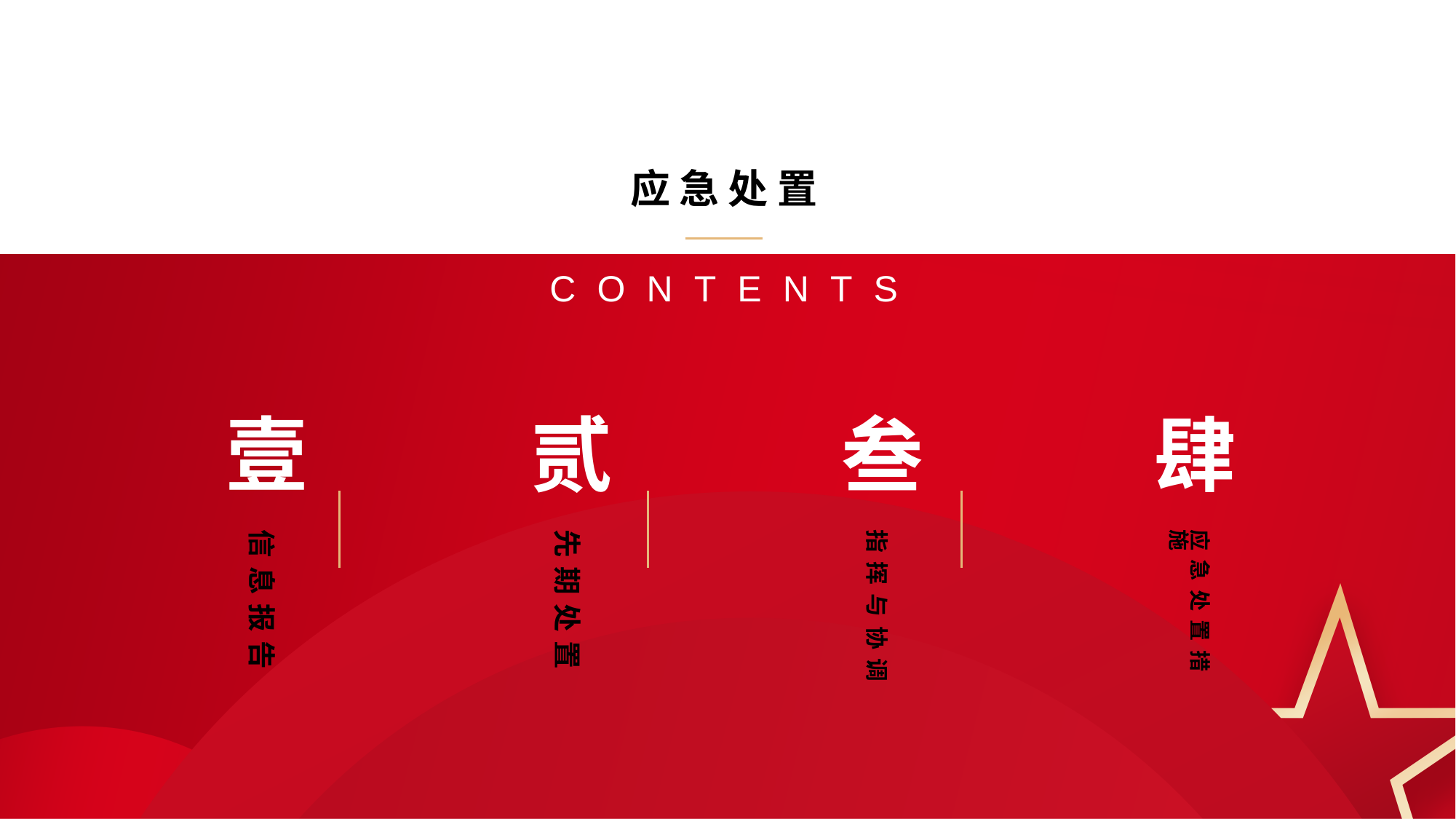

应急处置
CONTENTS
壹
贰
叁
肆
信息报告
先期处置
指挥与协调
应急处置措施